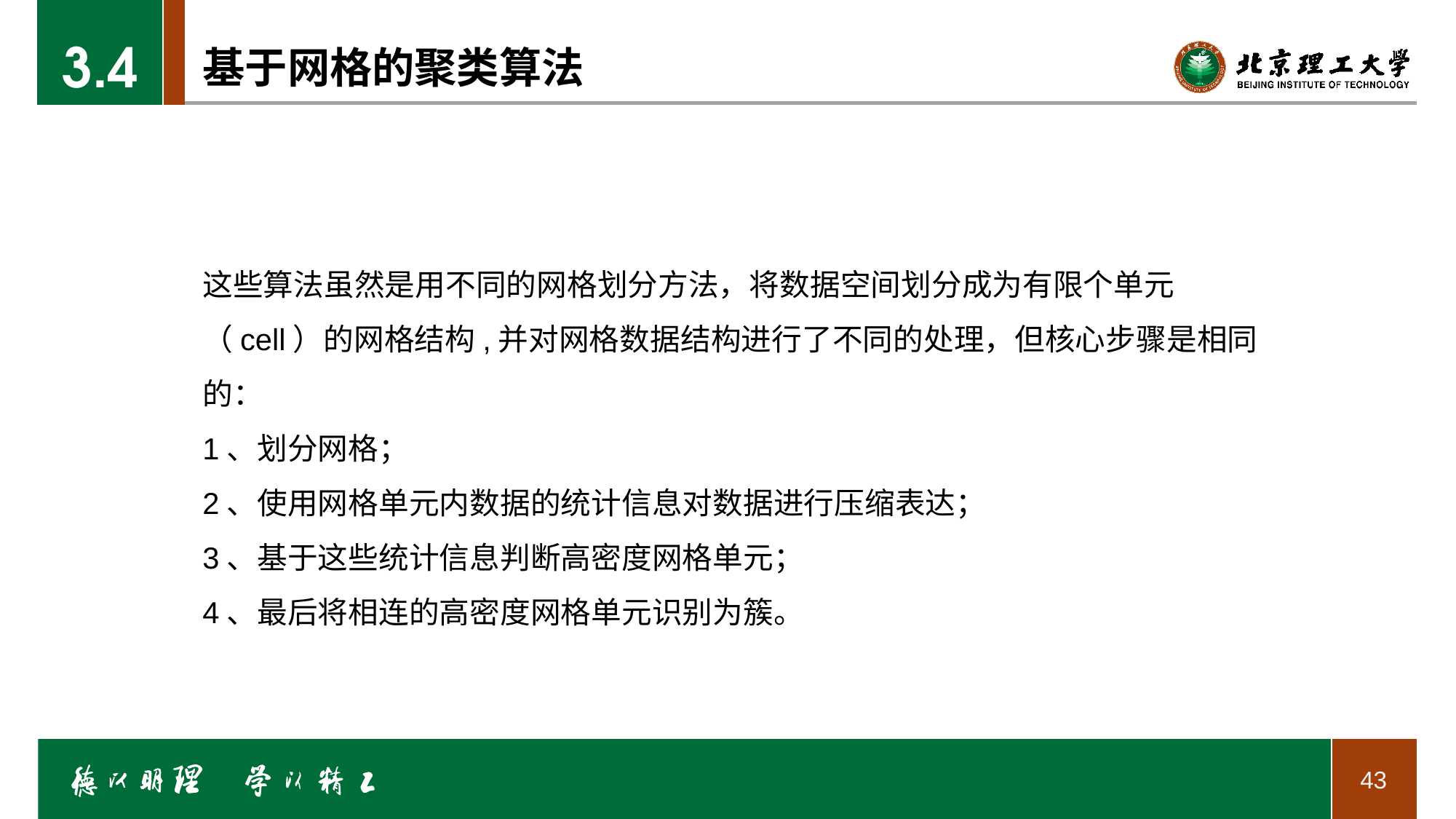

3.4
# 基于网格的聚类算法
这些算法虽然是用不同的网格划分方法，将数据空间划分成为有限个单元（cell）的网格结构,并对网格数据结构进行了不同的处理，但核心步骤是相同的：
1、划分网格；
2、使用网格单元内数据的统计信息对数据进行压缩表达；
3、基于这些统计信息判断高密度网格单元；
4、最后将相连的高密度网格单元识别为簇。